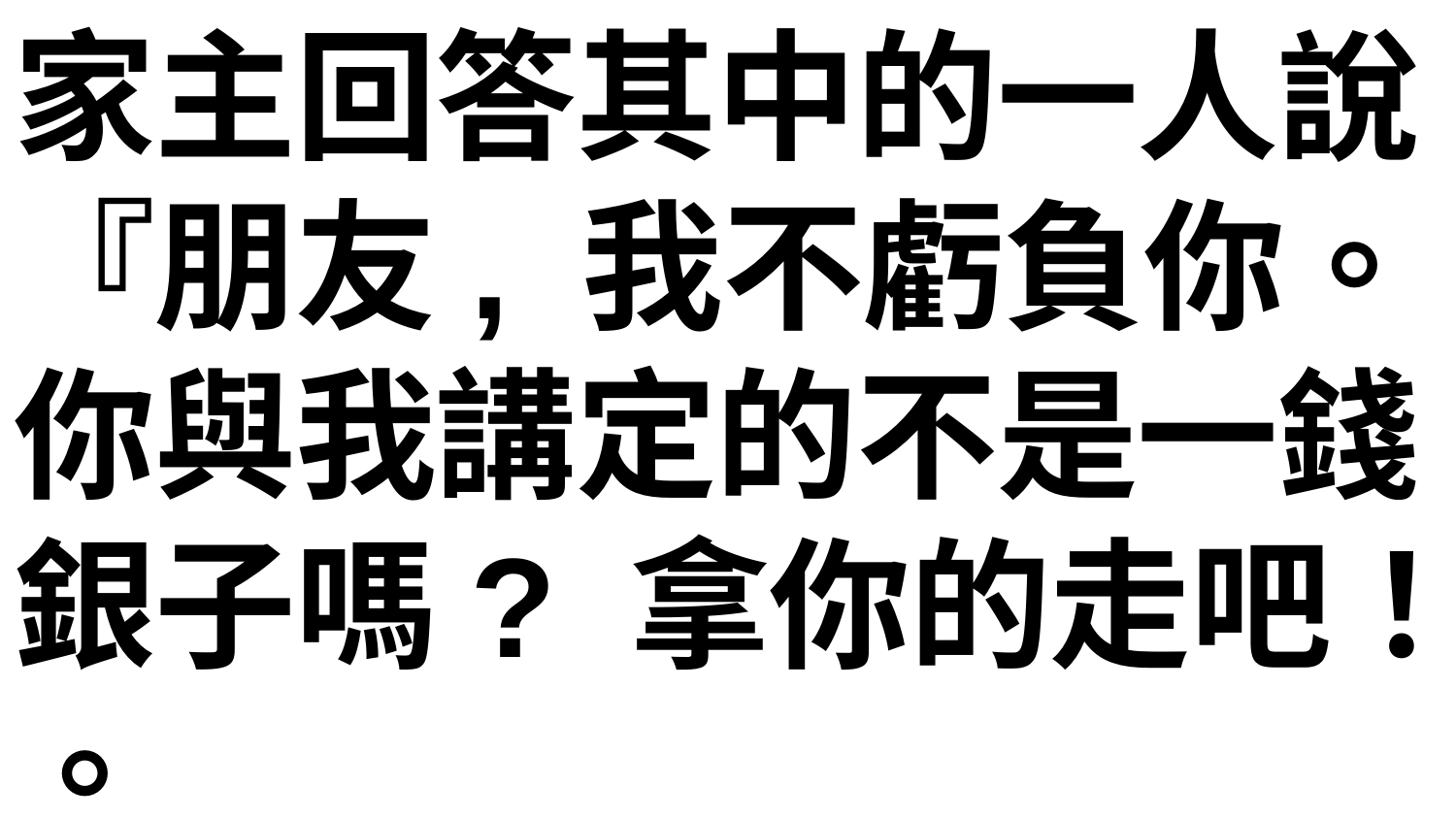

家主回答其中的一人說:『朋友, 我不虧負你。你與我講定的不是一錢銀子嗎? 拿你的走吧！
。